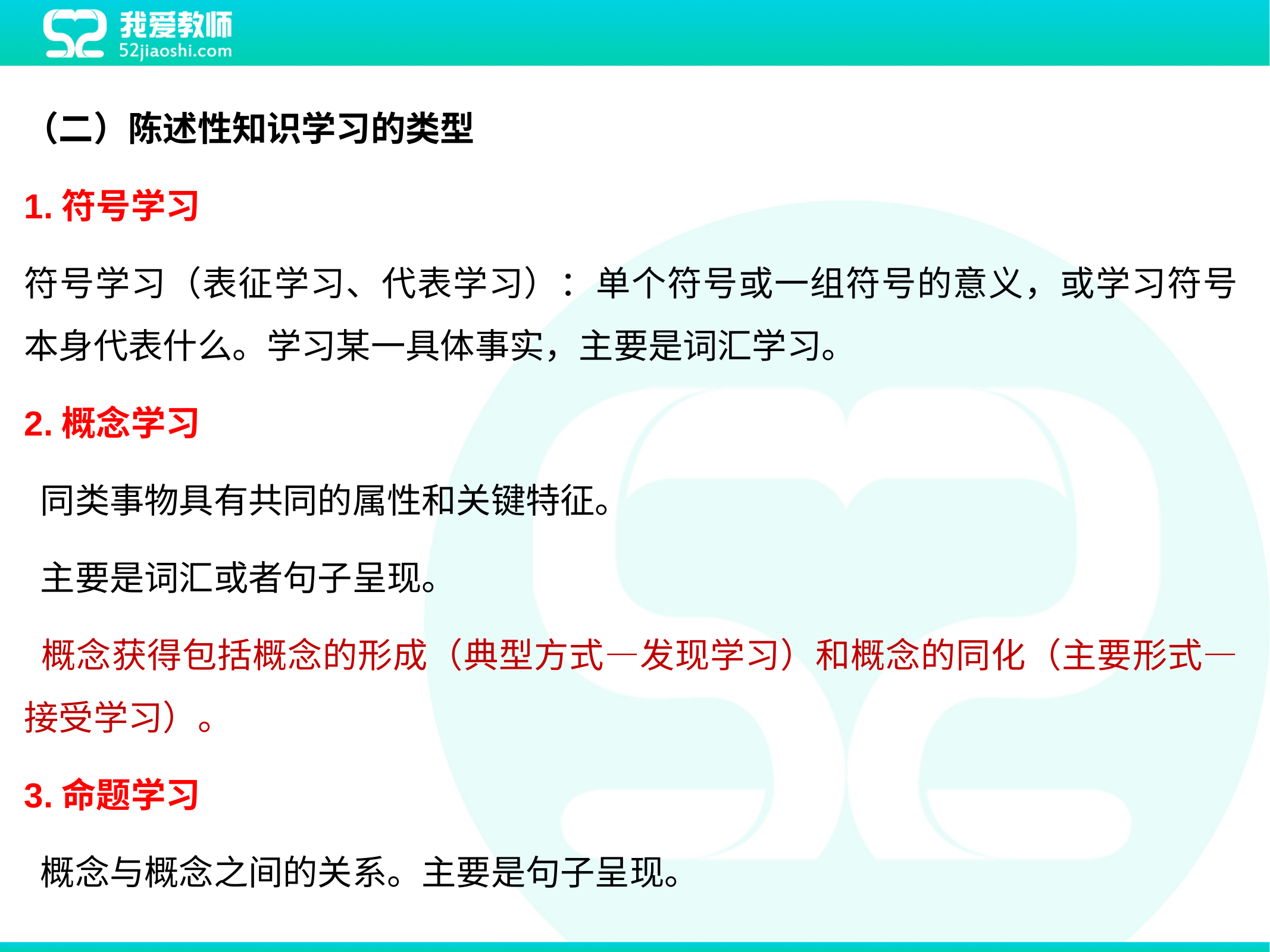

（二）陈述性知识学习的类型
1.符号学习
符号学习（表征学习、代表学习）：单个符号或一组符号的意义，或学习符号本身代表什么。学习某一具体事实，主要是词汇学习。
2.概念学习
 同类事物具有共同的属性和关键特征。
 主要是词汇或者句子呈现。
 概念获得包括概念的形成（典型方式—发现学习）和概念的同化（主要形式—接受学习）。
3.命题学习
 概念与概念之间的关系。主要是句子呈现。